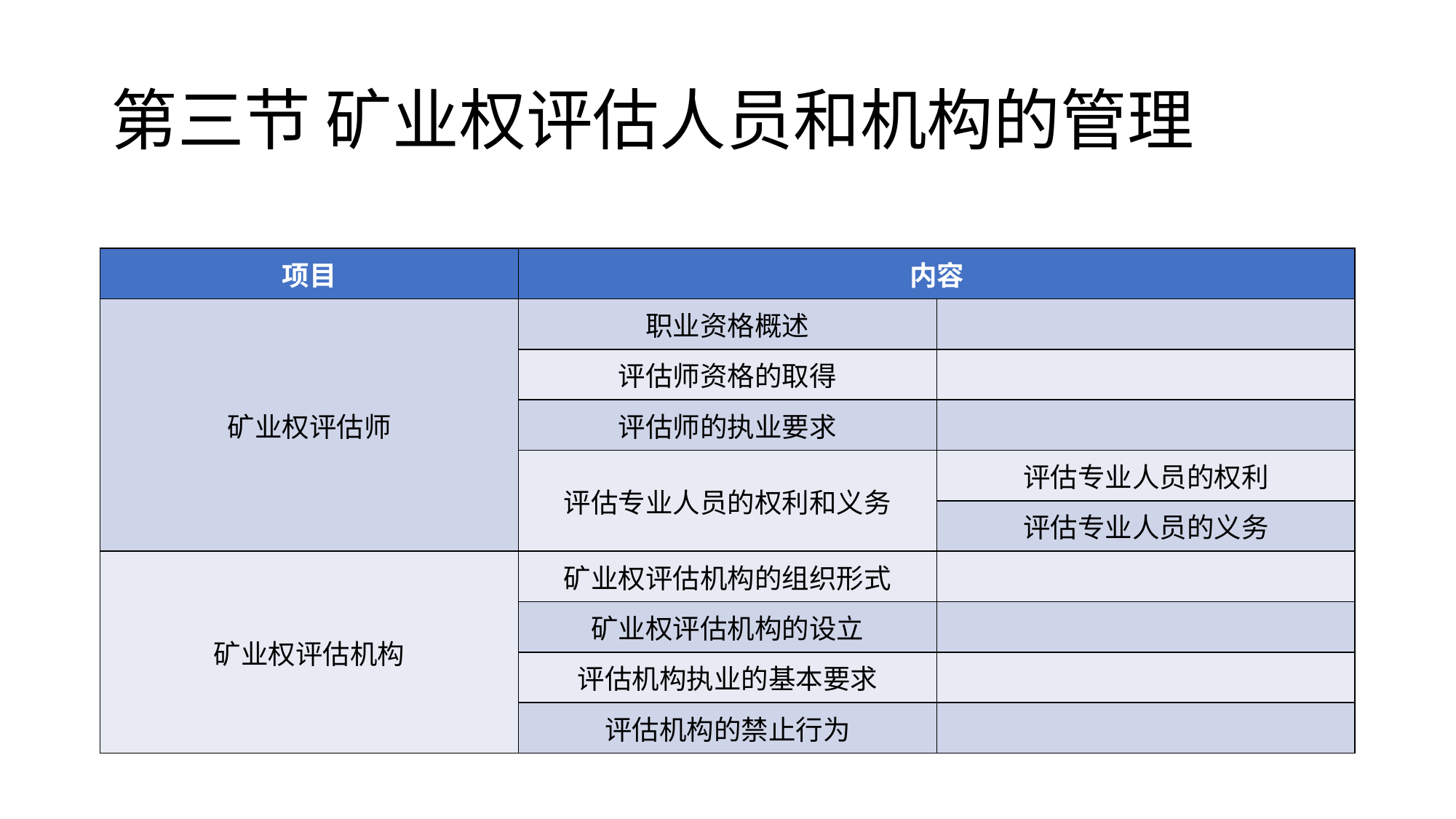

# 第三节 矿业权评估人员和机构的管理
| 项目 | 内容 |  |
| --- | --- | --- |
| 矿业权评估师 | 职业资格概述 |  |
|  | 评估师资格的取得 |  |
|  | 评估师的执业要求 |  |
|  | 评估专业人员的权利和义务 | 评估专业人员的权利 |
|  |  | 评估专业人员的义务 |
| 矿业权评估机构 | 矿业权评估机构的组织形式 |  |
|  | 矿业权评估机构的设立 |  |
|  | 评估机构执业的基本要求 |  |
|  | 评估机构的禁止行为 |  |